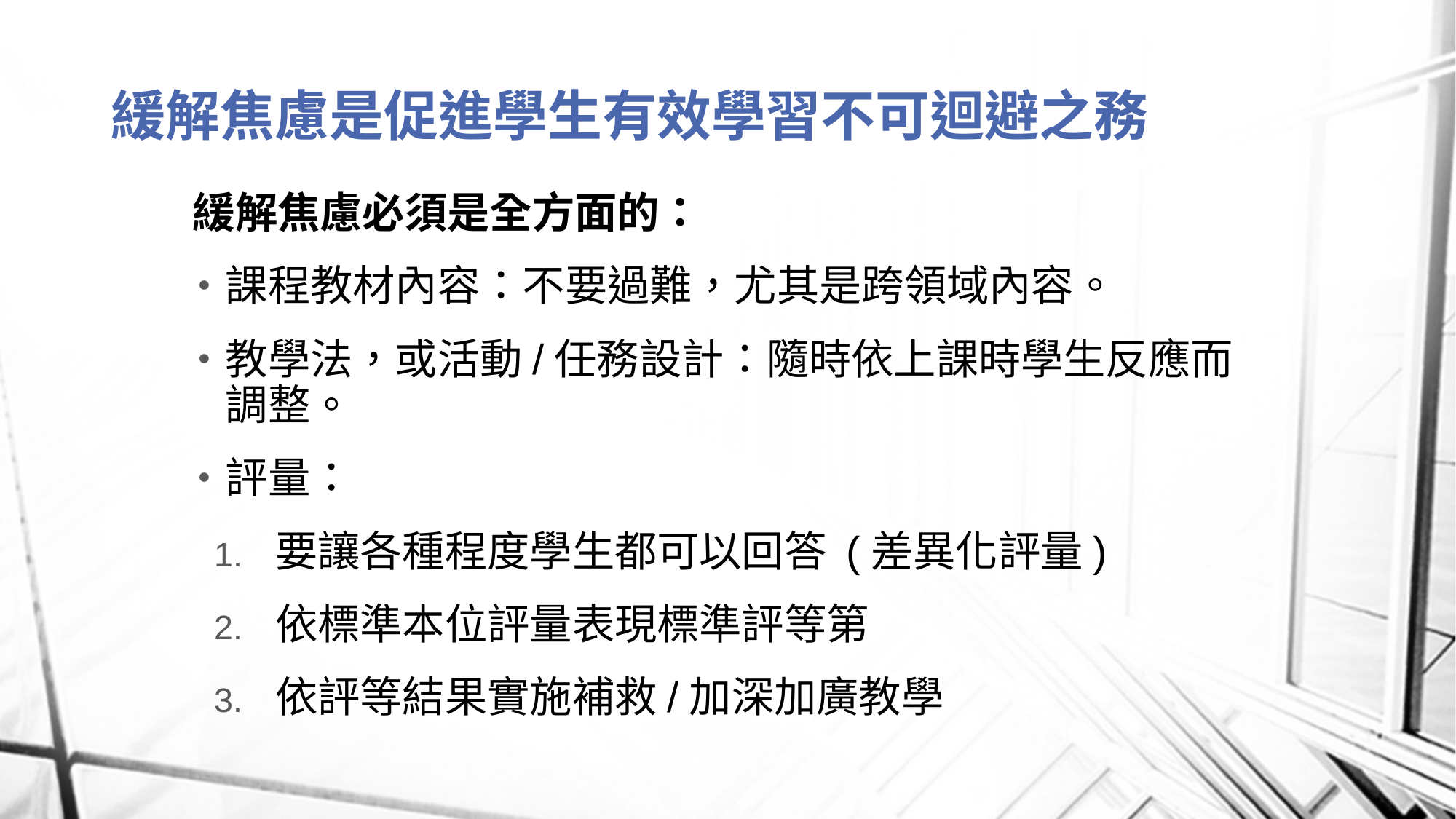

# 緩解焦慮是促進學生有效學習不可迴避之務
緩解焦慮必須是全方面的：
課程教材內容：不要過難，尤其是跨領域內容。
教學法，或活動/任務設計：隨時依上課時學生反應而調整。
評量：
要讓各種程度學生都可以回答 (差異化評量)
依標準本位評量表現標準評等第
依評等結果實施補救/加深加廣教學